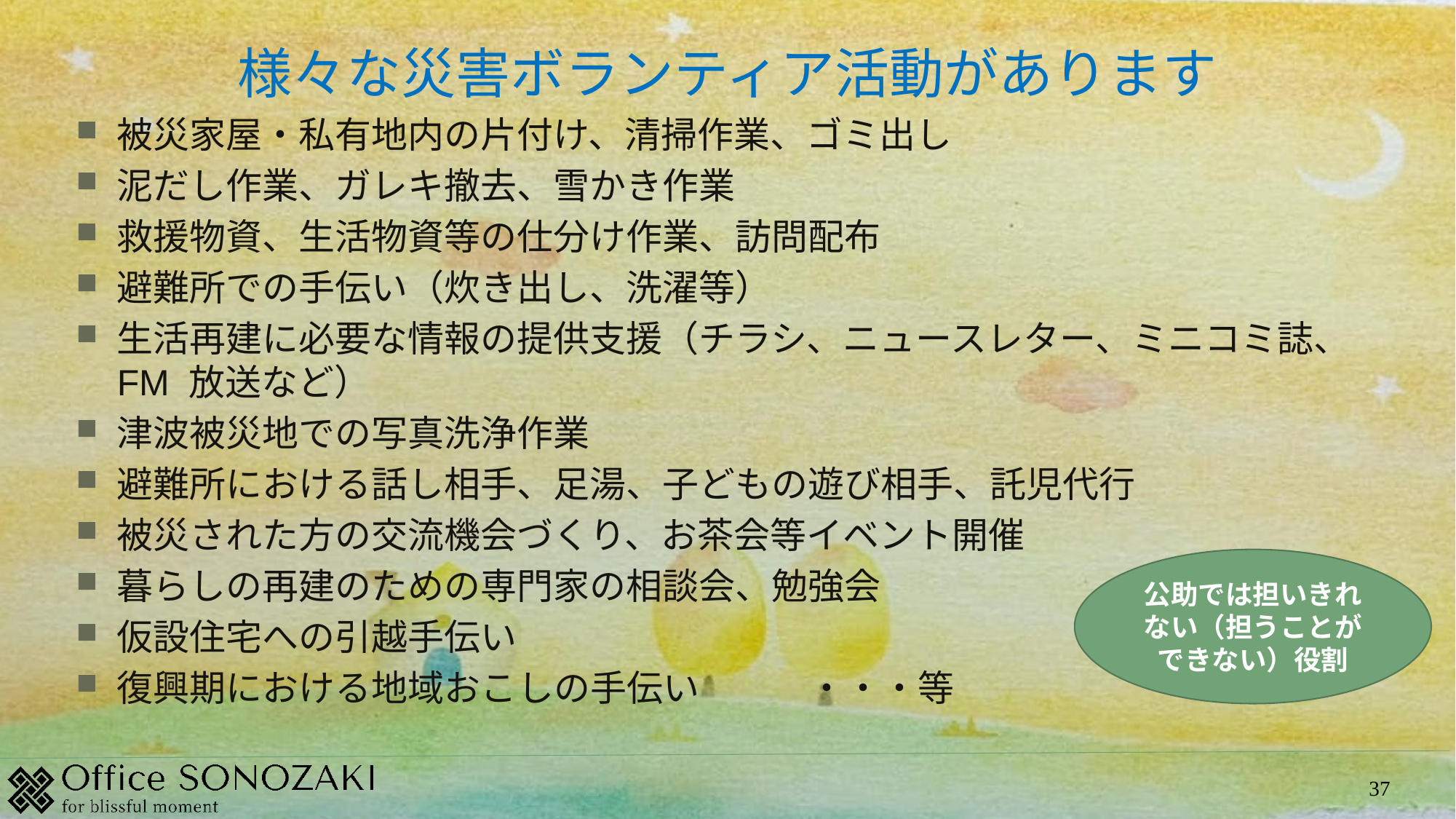

様々な災害ボランティア活動があります
被災家屋・私有地内の片付け、清掃作業、ゴミ出し
泥だし作業、ガレキ撤去、雪かき作業
救援物資、生活物資等の仕分け作業、訪問配布
避難所での手伝い（炊き出し、洗濯等）
生活再建に必要な情報の提供支援（チラシ、ニュースレター、ミニコミ誌、FM 放送など）
津波被災地での写真洗浄作業
避難所における話し相手、足湯、子どもの遊び相手、託児代行
被災された方の交流機会づくり、お茶会等イベント開催
暮らしの再建のための専門家の相談会、勉強会
仮設住宅への引越手伝い
復興期における地域おこしの手伝い　　　・・・等
公助では担いきれない（担うことができない）役割
37